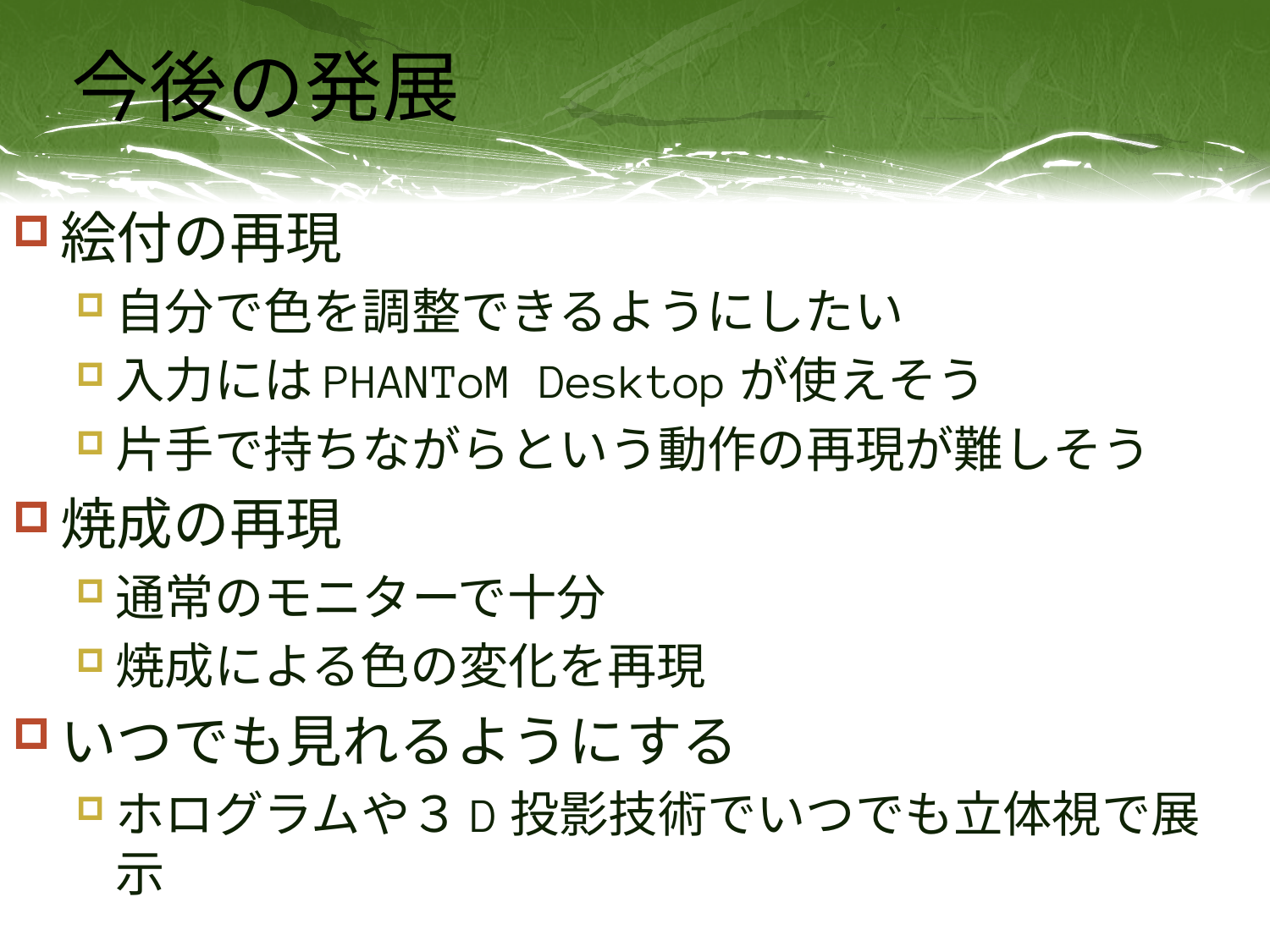

# 今後の発展
絵付の再現
自分で色を調整できるようにしたい
入力にはPHANToM Desktopが使えそう
片手で持ちながらという動作の再現が難しそう
焼成の再現
通常のモニターで十分
焼成による色の変化を再現
いつでも見れるようにする
ホログラムや３D投影技術でいつでも立体視で展示